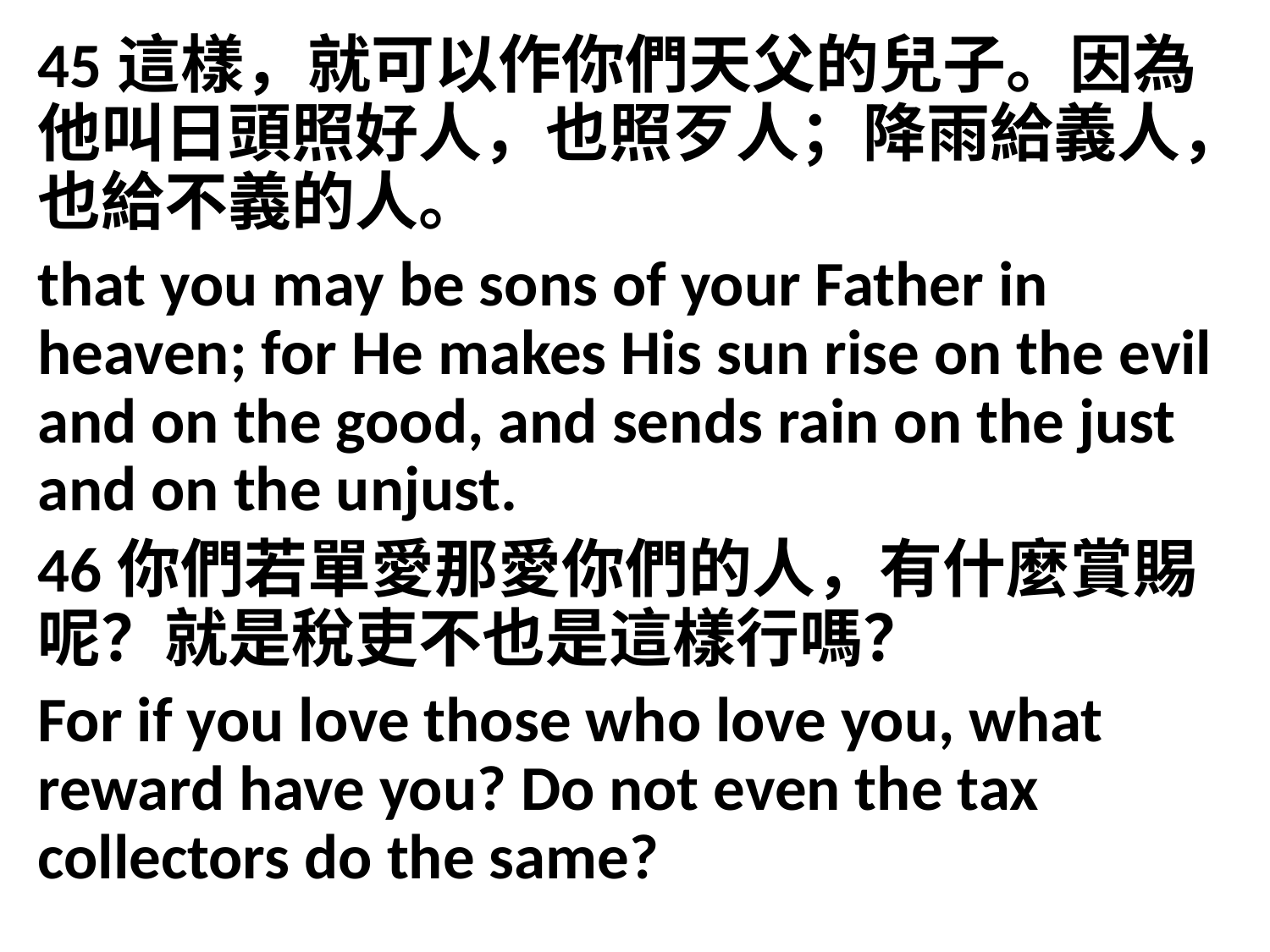

45這樣，就可以作你們天父的兒子。因為他叫日頭照好人，也照歹人；降雨給義人，也給不義的人。
that you may be sons of your Father in heaven; for He makes His sun rise on the evil and on the good, and sends rain on the just and on the unjust.
46你們若單愛那愛你們的人，有什麼賞賜呢？就是稅吏不也是這樣行嗎？
For if you love those who love you, what reward have you? Do not even the tax collectors do the same?